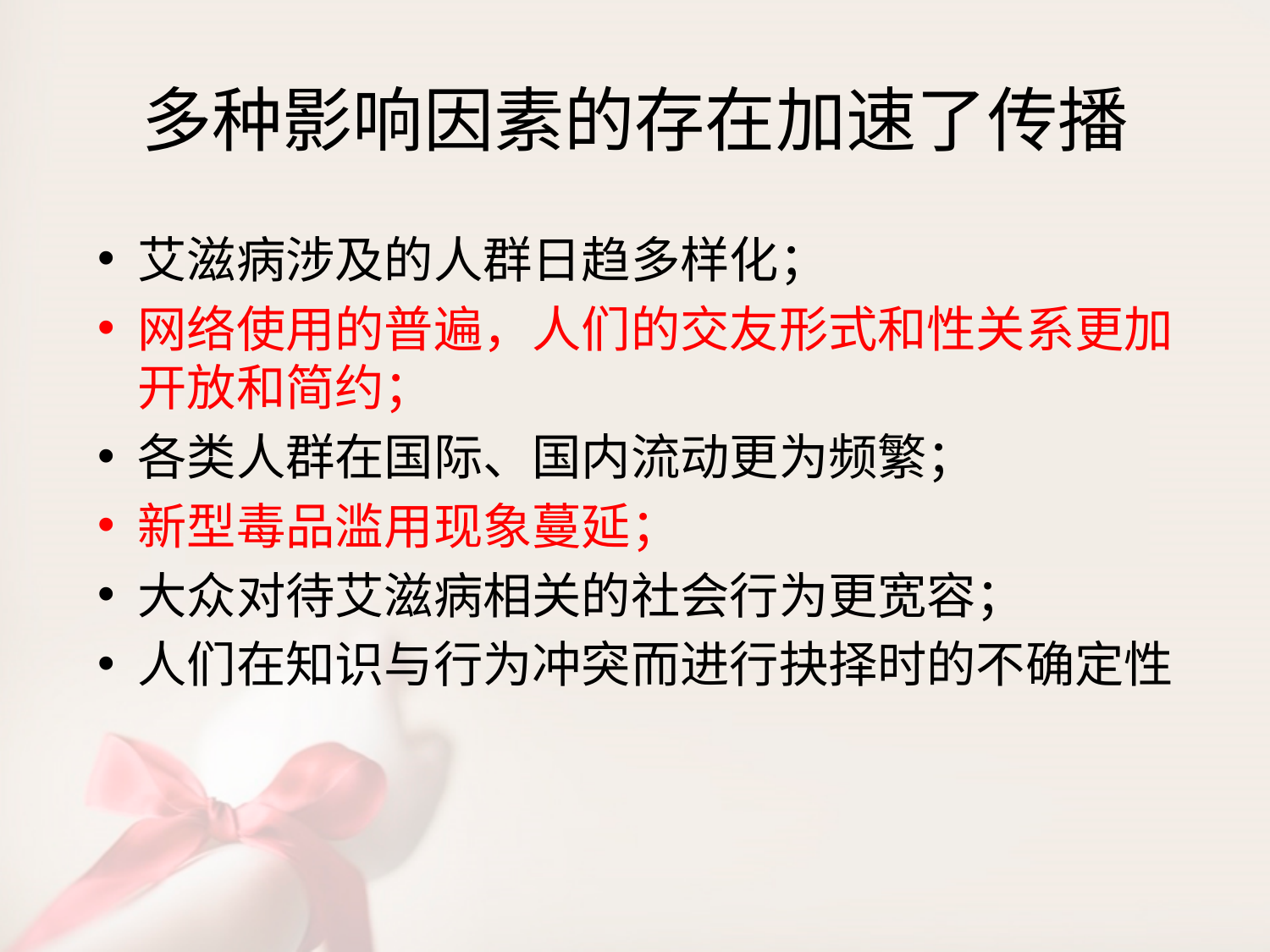

# 多种影响因素的存在加速了传播
艾滋病涉及的人群日趋多样化；
网络使用的普遍，人们的交友形式和性关系更加开放和简约；
各类人群在国际、国内流动更为频繁；
新型毒品滥用现象蔓延；
大众对待艾滋病相关的社会行为更宽容；
人们在知识与行为冲突而进行抉择时的不确定性